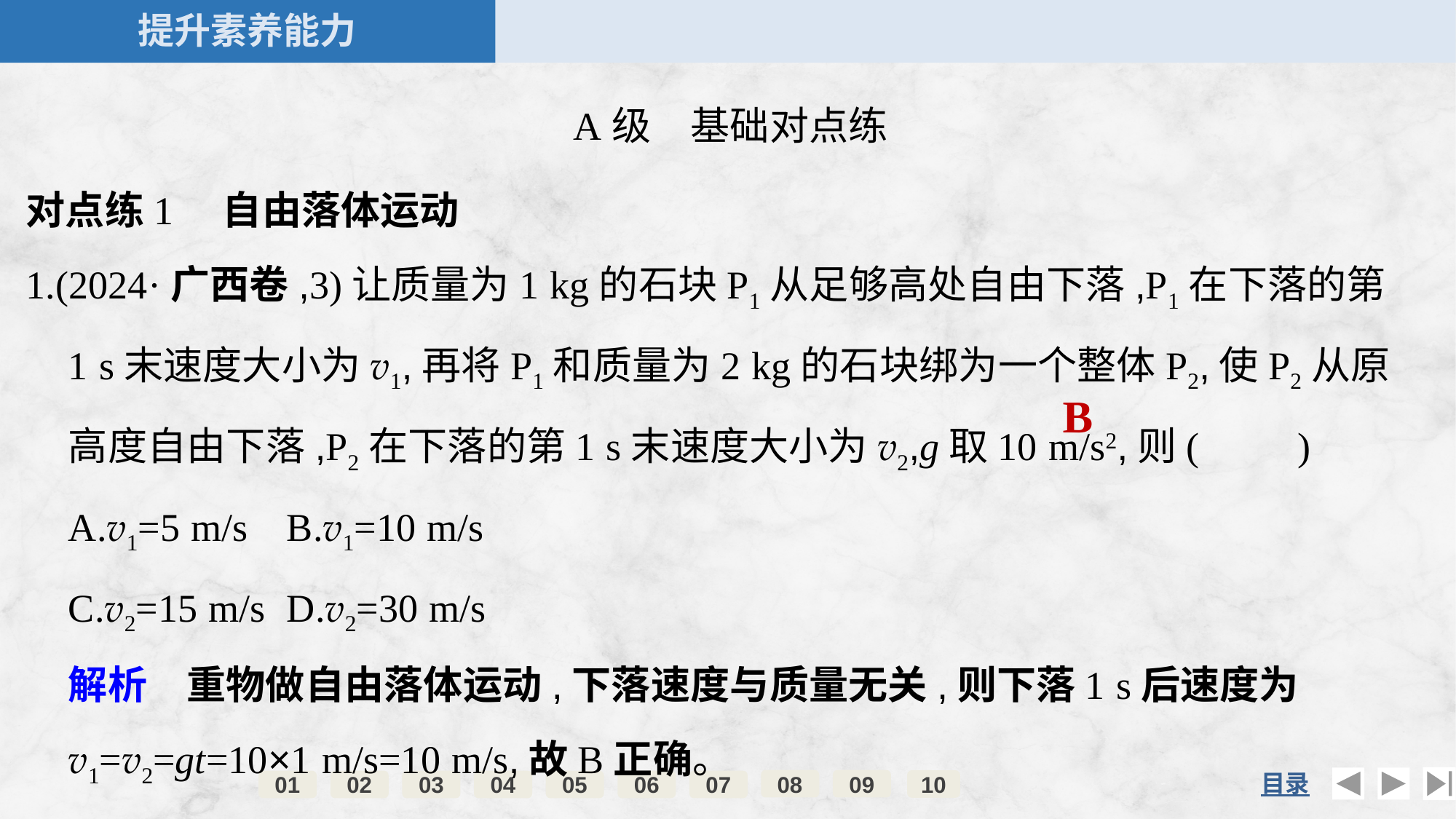

A级　基础对点练
对点练1　自由落体运动
1.(2024·广西卷,3)让质量为1 kg的石块P1从足够高处自由下落,P1在下落的第1 s末速度大小为v1,再将P1和质量为2 kg的石块绑为一个整体P2,使P2从原高度自由下落,P2在下落的第1 s末速度大小为v2,g取10 m/s2,则(　　)
	A.v1=5 m/s	B.v1=10 m/s
	C.v2=15 m/s	D.v2=30 m/s
	解析　重物做自由落体运动,下落速度与质量无关,则下落1 s后速度为v1=v2=gt=10×1 m/s=10 m/s,故B正确。
B